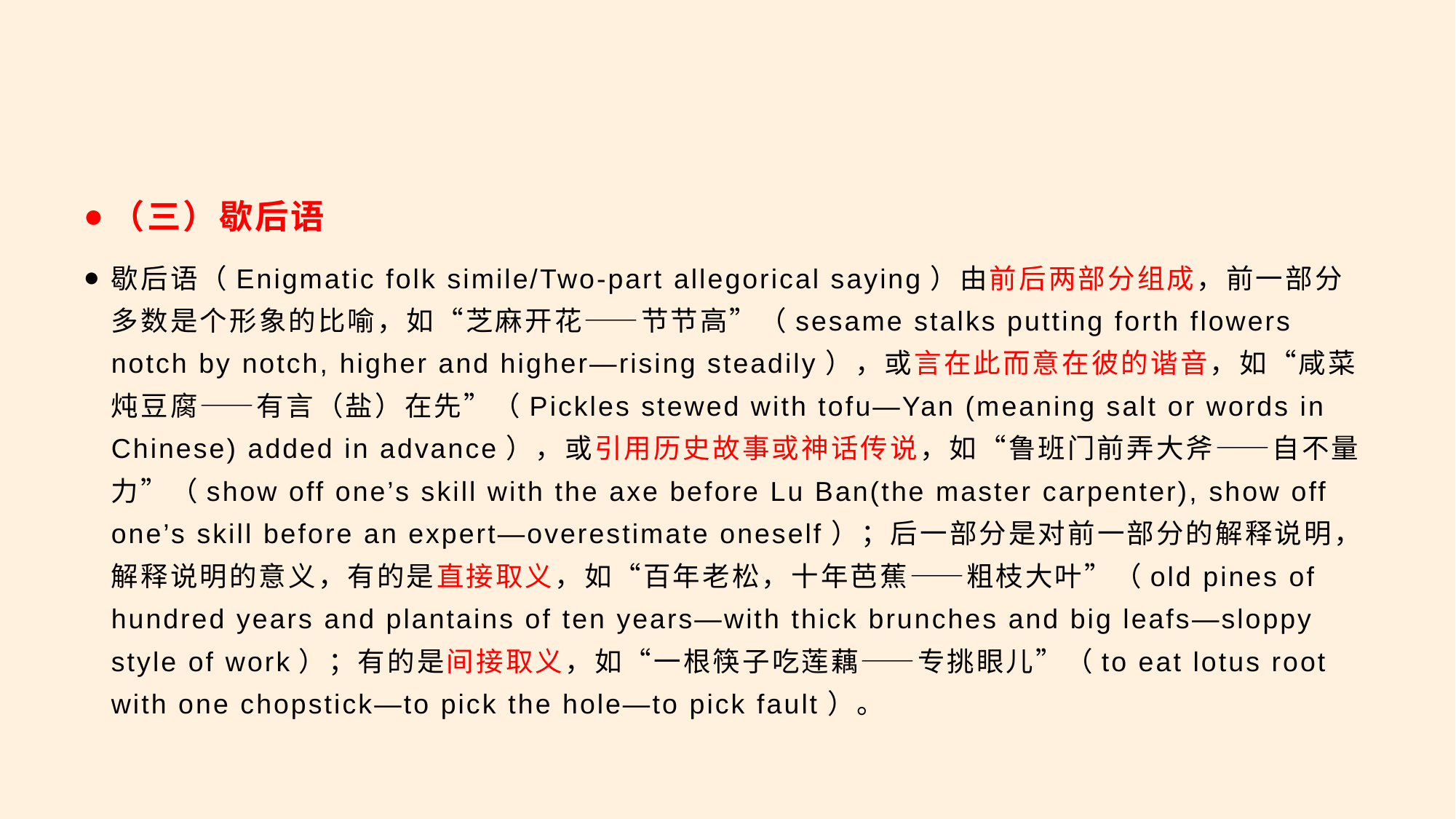

（三）歇后语
歇后语（Enigmatic folk simile/Two-part allegorical saying）由前后两部分组成，前一部分多数是个形象的比喻，如“芝麻开花——节节高”（sesame stalks putting forth flowers notch by notch, higher and higher—rising steadily），或言在此而意在彼的谐音，如“咸菜炖豆腐——有言（盐）在先”（Pickles stewed with tofu—Yan (meaning salt or words in Chinese) added in advance），或引用历史故事或神话传说，如“鲁班门前弄大斧——自不量力”（show off one’s skill with the axe before Lu Ban(the master carpenter), show off one’s skill before an expert—overestimate oneself）；后一部分是对前一部分的解释说明，解释说明的意义，有的是直接取义，如“百年老松，十年芭蕉——粗枝大叶”（old pines of hundred years and plantains of ten years—with thick brunches and big leafs—sloppy style of work）；有的是间接取义，如“一根筷子吃莲藕——专挑眼儿”（to eat lotus root with one chopstick—to pick the hole—to pick fault）。